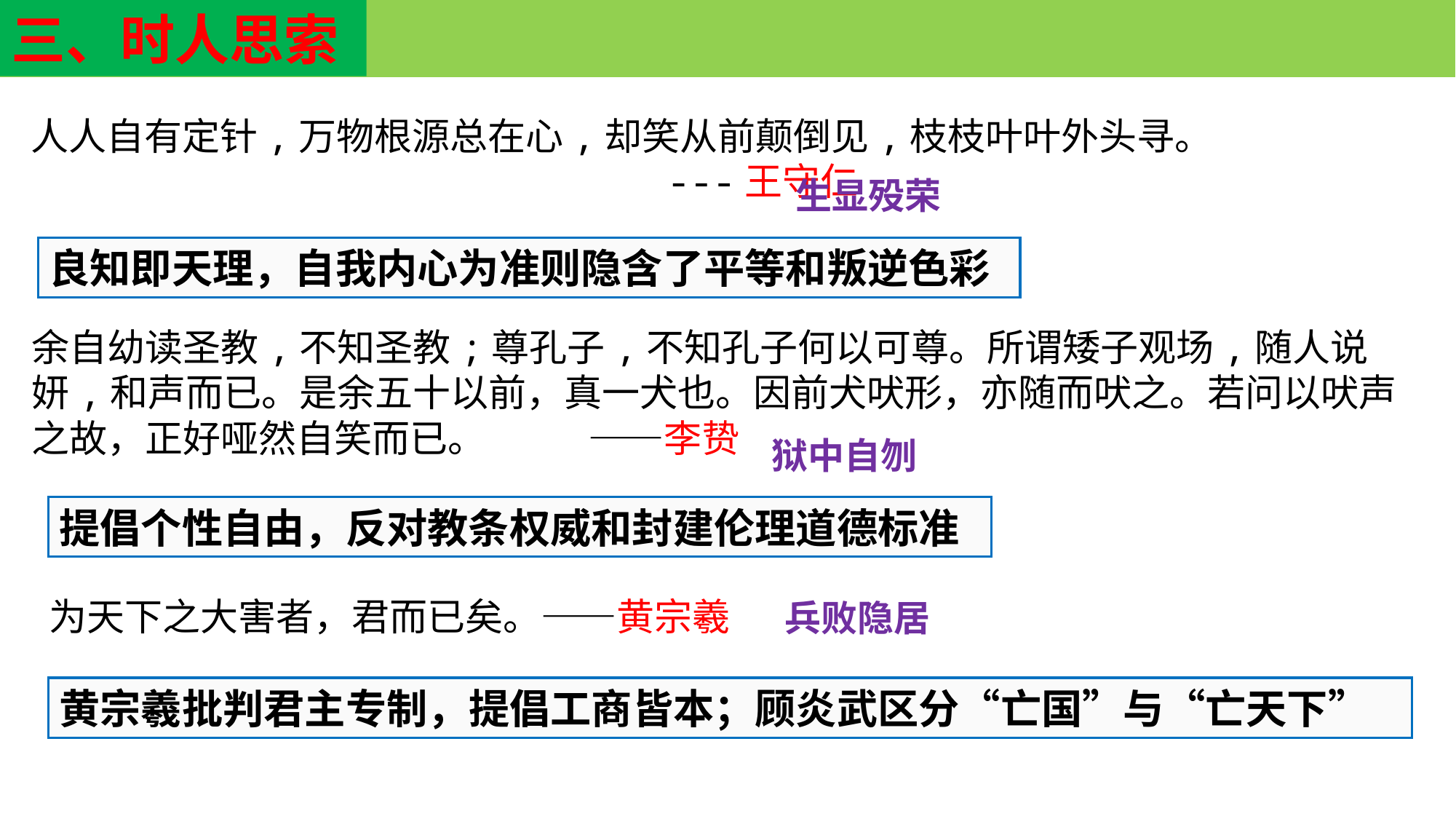

三、时人思索
人人自有定针,万物根源总在心,却笑从前颠倒见,枝枝叶叶外头寻。
                            ---王守仁
生显殁荣
良知即天理，自我内心为准则隐含了平等和叛逆色彩
余自幼读圣教,不知圣教;尊孔子,不知孔子何以可尊。所谓矮子观场,随人说妍,和声而已。是余五十以前，真一犬也。因前犬吠形，亦随而吠之。若问以吠声之故，正好哑然自笑而已。            ——李贽
狱中自刎
提倡个性自由，反对教条权威和封建伦理道德标准
为天下之大害者，君而已矣。——黄宗羲
兵败隐居
黄宗羲批判君主专制，提倡工商皆本；顾炎武区分“亡国”与“亡天下”